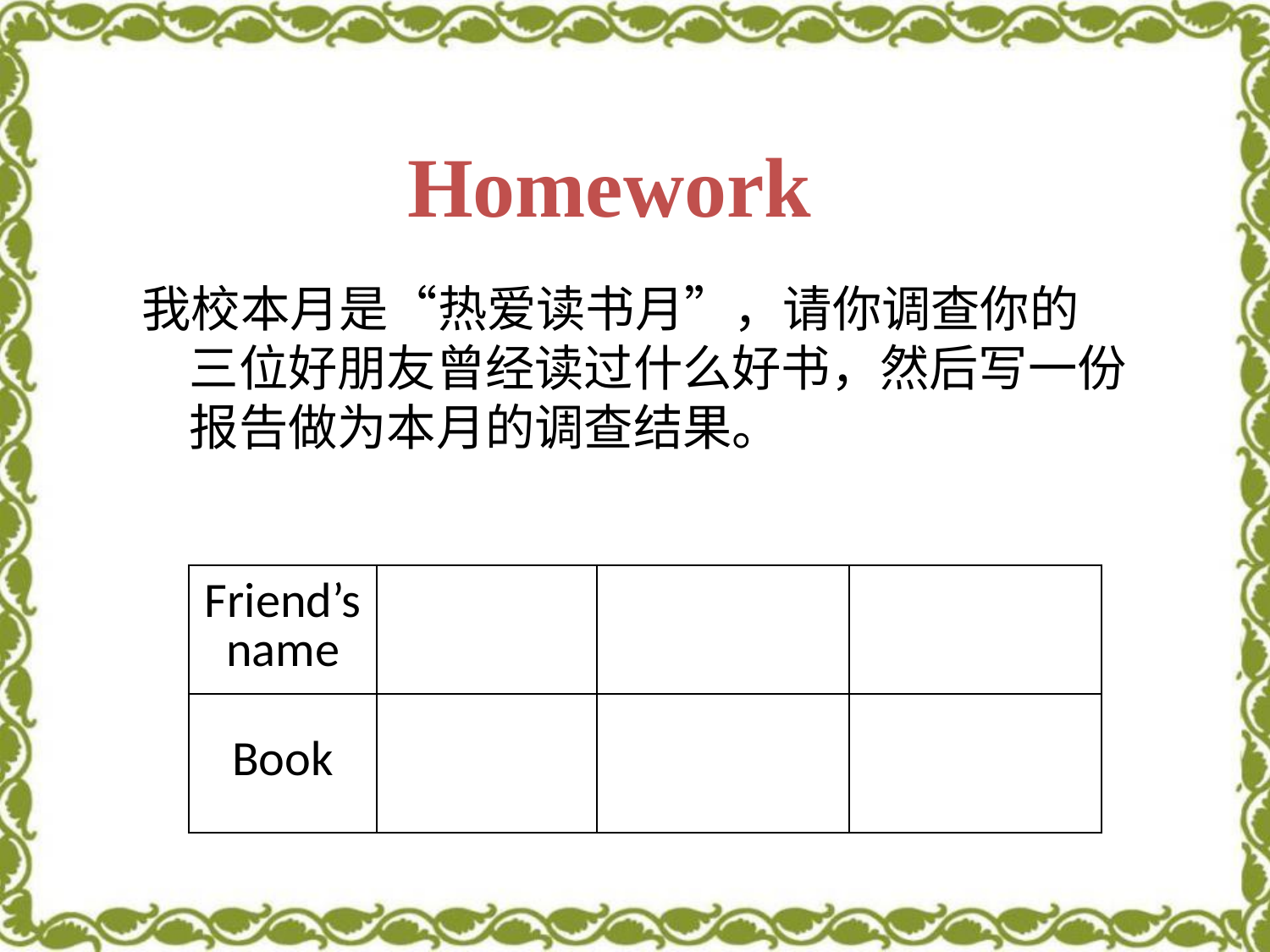

Homework

我校本月是“热爱读书月”，请你调查你的三位好朋友曾经读过什么好书，然后写一份报告做为本月的调查结果。
| Friend’s name |  |  |  |
| --- | --- | --- | --- |
| Book |  |  |  |